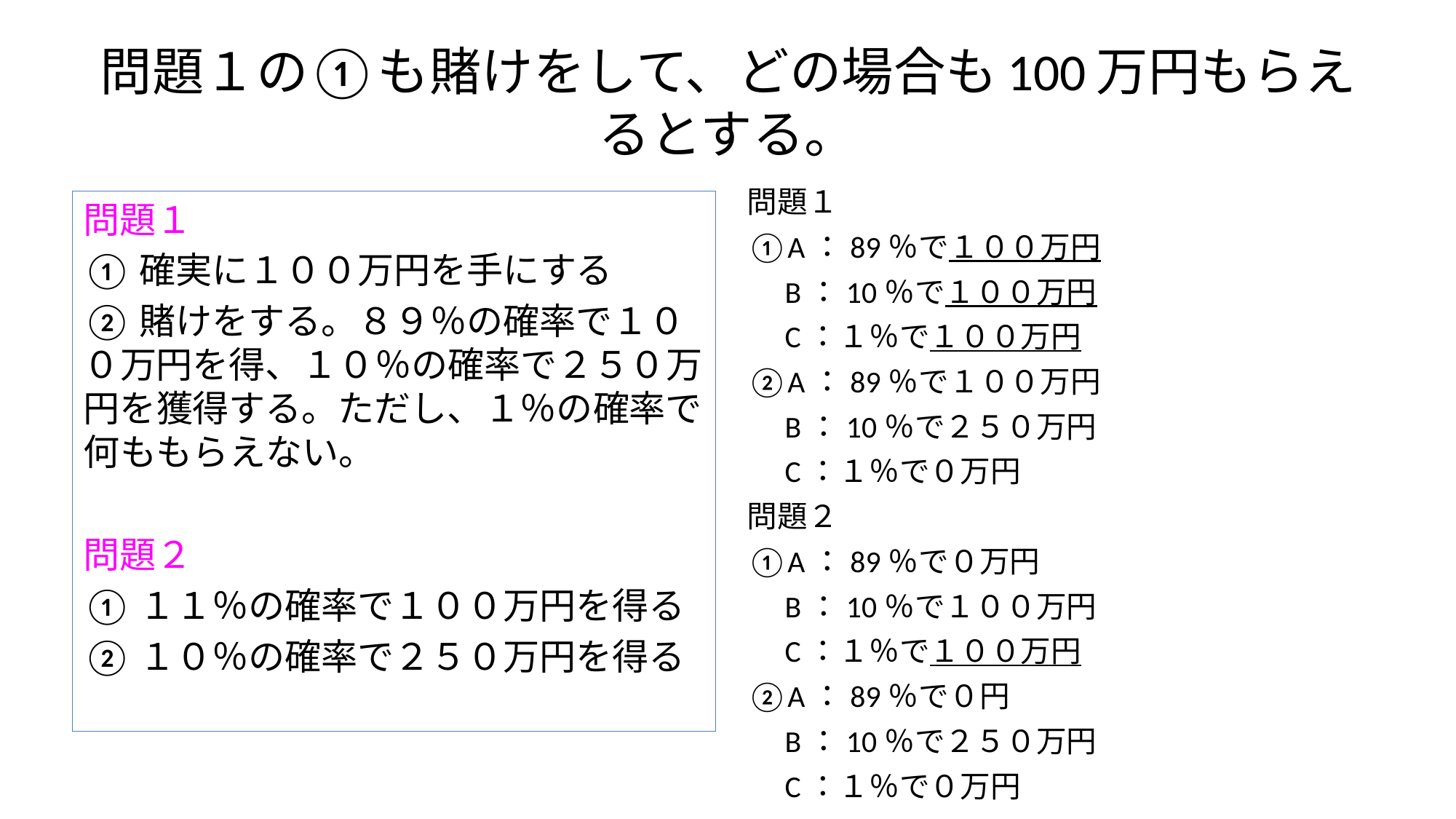

# 問題１の①も賭けをして、どの場合も100万円もらえるとする。
問題１
①A：89％で１００万円
　B：10％で１００万円
　C：１％で１００万円
②A：89％で１００万円
　B：10％で２５０万円
　C：１％で０万円
問題２
①A：89％で０万円
　B：10％で１００万円
　C：１％で１００万円
②A：89％で０円
　B：10％で２５０万円
　C：１％で０万円
問題１
①確実に１００万円を手にする
②賭けをする。８９％の確率で１００万円を得、１０％の確率で２５０万円を獲得する。ただし、１％の確率で何ももらえない。

問題２
①１１％の確率で１００万円を得る
②１０％の確率で２５０万円を得る